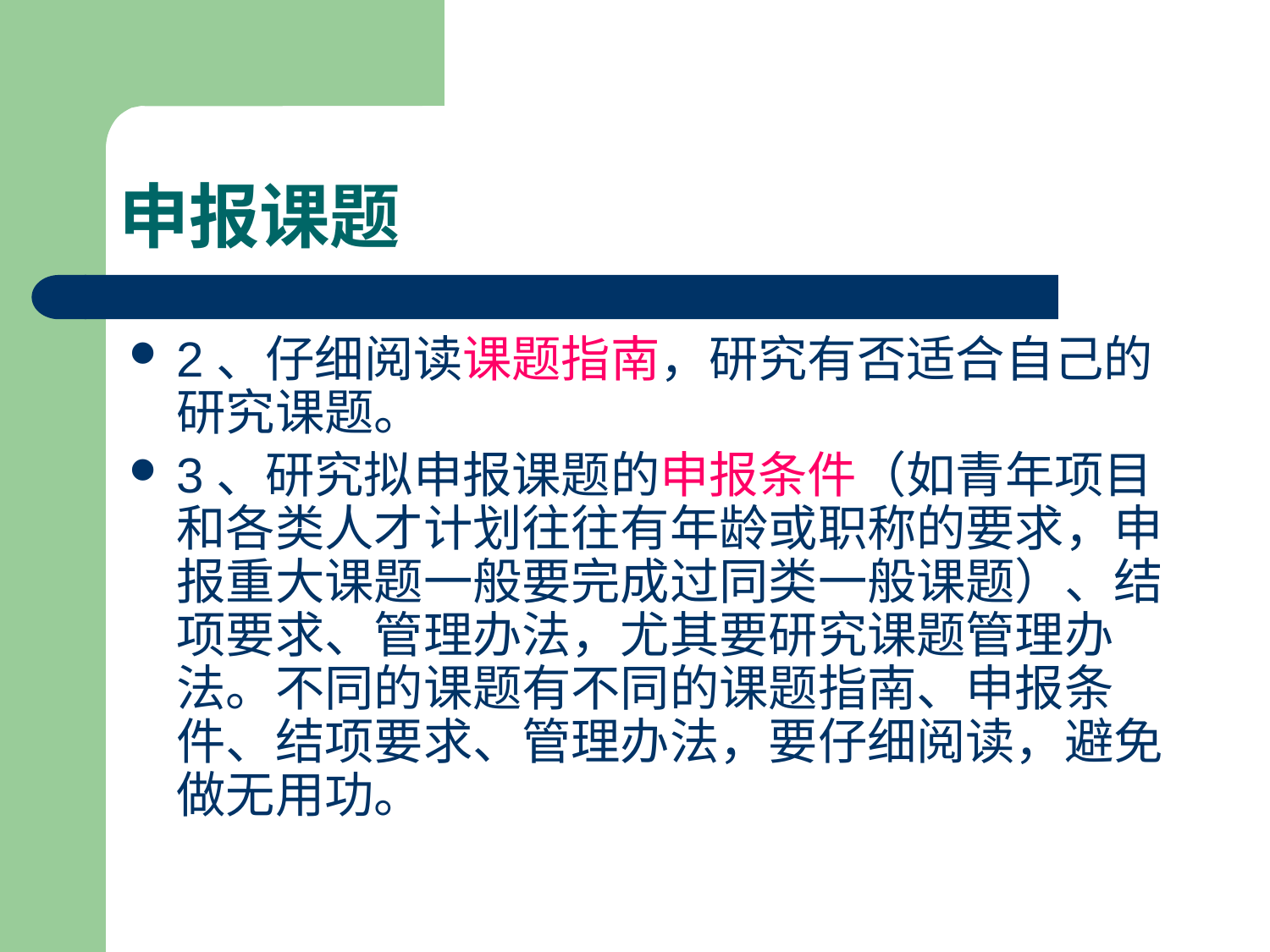

# 申报课题
2、仔细阅读课题指南，研究有否适合自己的研究课题。
3、研究拟申报课题的申报条件（如青年项目和各类人才计划往往有年龄或职称的要求，申报重大课题一般要完成过同类一般课题）、结项要求、管理办法，尤其要研究课题管理办法。不同的课题有不同的课题指南、申报条件、结项要求、管理办法，要仔细阅读，避免做无用功。